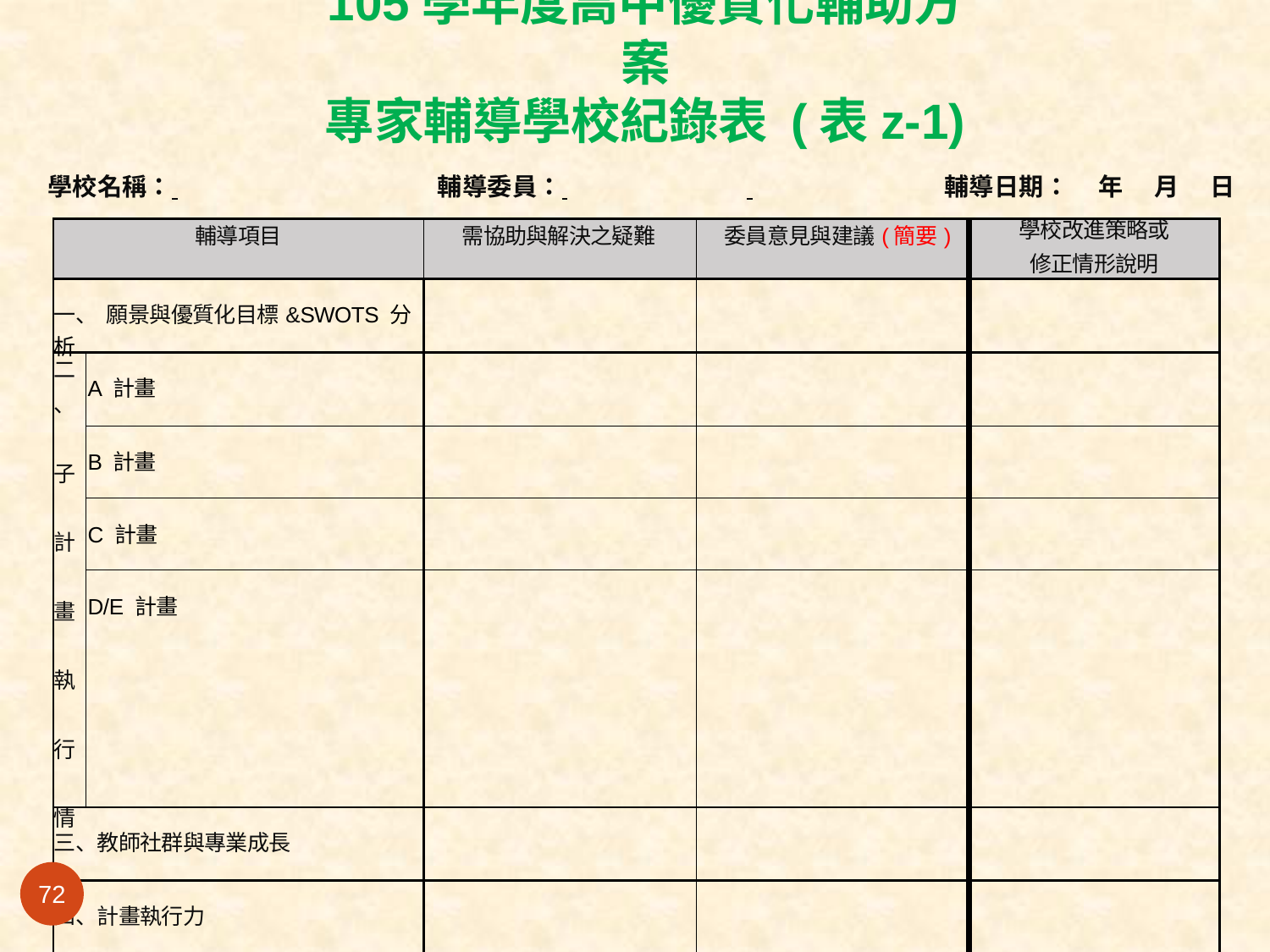

# 105學年度高中優質化輔助方案
專家輔導學校紀錄表 (表z-1)
學校名稱： 	  輔導委員： 	  		輔導日期：	年	月	日
| 輔導項目 |  | 需協助與解決之疑難 | 委員意見與建議(簡要) | 學校改進策略或 修正情形說明 |
| --- | --- | --- | --- | --- |
| 一、 願景與優質化目標&SWOTS 分析 |  |  |  |  |
| 二 、 子 計 畫 執 行 情 形 | A 計畫 |  |  |  |
|  | B 計畫 |  |  |  |
|  | C 計畫 |  |  |  |
|  | D/E 計畫 |  |  |  |
| 三、教師社群與專業成長 |  |  |  |  |
| 四、計畫執行力 |  |  |  |  |
| 五、自主管理與輔導機制和運作 |  |  |  |  |
72